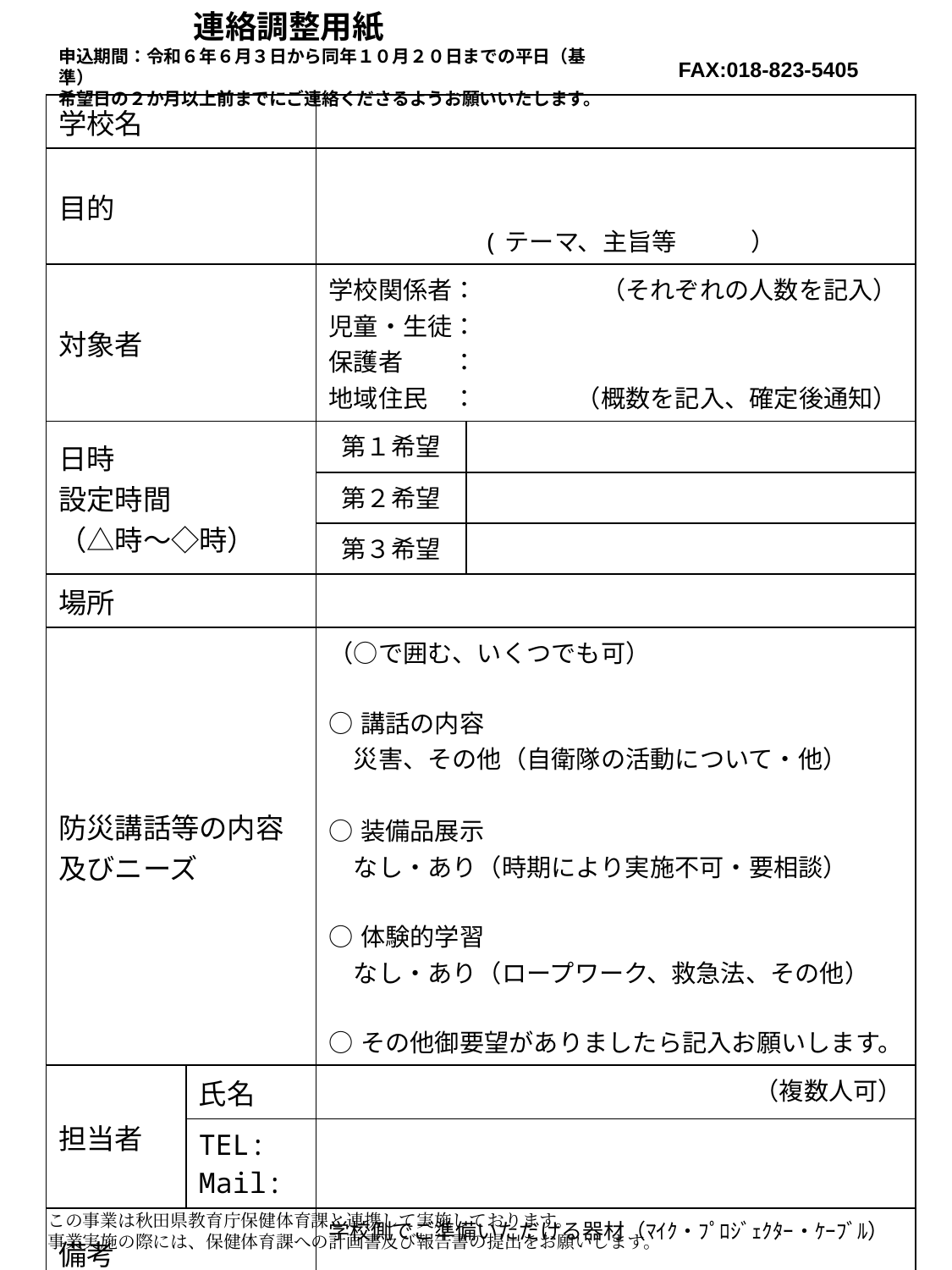

連絡調整用紙
申込期間：令和６年６月３日から同年１０月２０日までの平日（基準）
希望日の２か月以上前までにご連絡くださるようお願いいたします。
FAX:018-823-5405
| 学校名 |  |  |  |
| --- | --- | --- | --- |
| 目的 |  | (テーマ、主旨等　　　） |  |
| 対象者 |  | 学校関係者：　　　　　（それぞれの人数を記入） 児童・生徒： 保護者　　： 地域住民　：　　　　（概数を記入、確定後通知） |  |
| 日時 設定時間 （△時～◇時） |  | 第１希望 |  |
|  |  | 第２希望 |  |
|  |  | 第３希望 |  |
| 場所 |  |  |  |
| 防災講話等の内容 及びニーズ |  | （○で囲む、いくつでも可） ○講話の内容 　災害、その他（自衛隊の活動について・他） 　国民保護等（　　　　　　　　　　　） ○装備品展示 　なし・あり（時期により実施不可・要相談） ○体験的学習 　なし・あり（ロープワーク、救急法、その他） ○その他御要望がありましたら記入お願いします。 |  |
| 担当者 | 氏名 | （複数人可） |  |
|  | TEL: Mail: |  |  |
| 備考 |  | 学校側でご準備いただける器材（ﾏｲｸ・ﾌﾟﾛｼﾞｪｸﾀｰ・ｹｰﾌﾞﾙ） |  |
この事業は秋田県教育庁保健体育課と連携して実施しております。
事業実施の際には、保健体育課への計画書及び報告書の提出をお願いします。